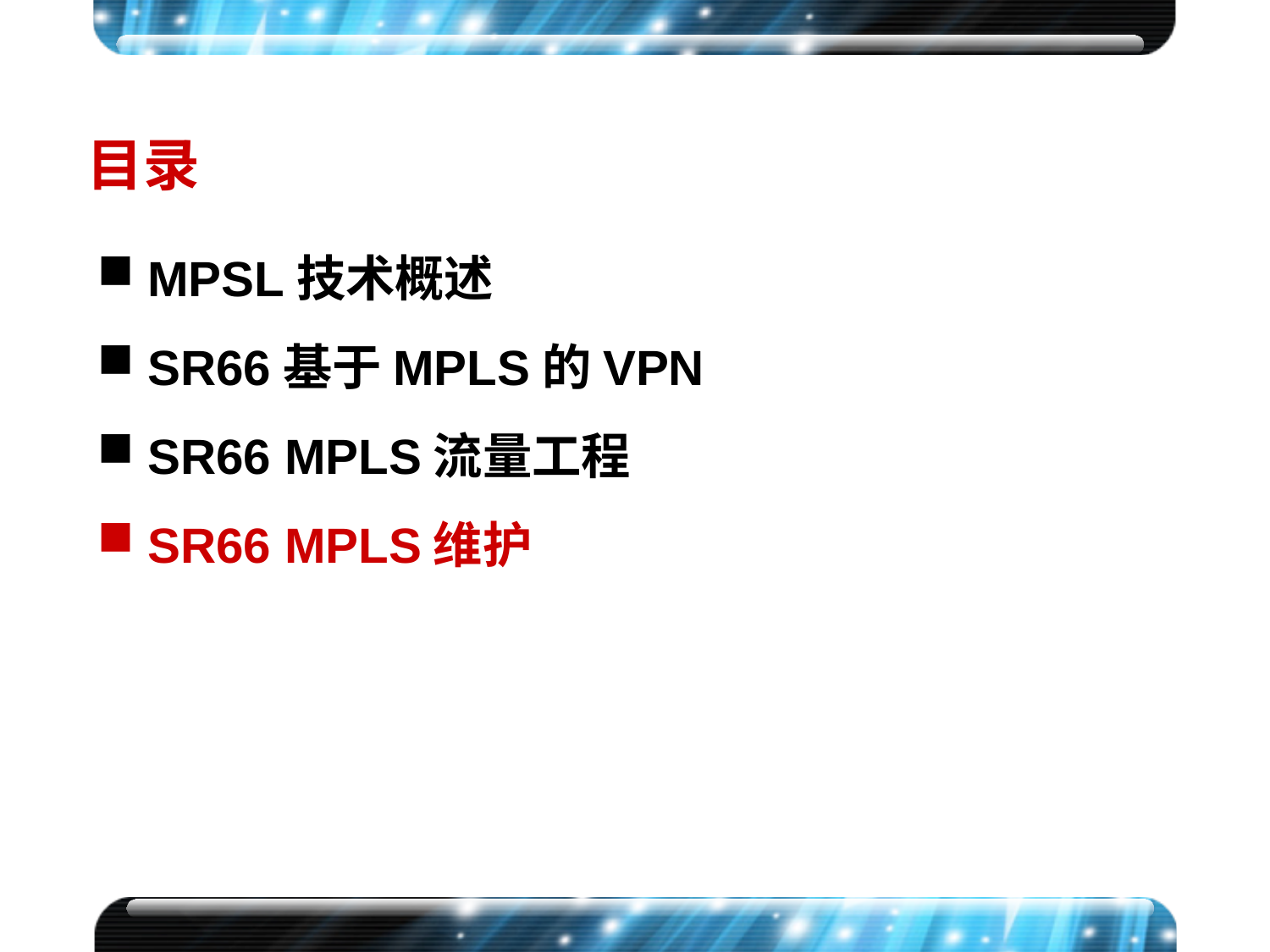

目录
MPSL技术概述
SR66基于MPLS的VPN
SR66 MPLS流量工程
SR66 MPLS维护